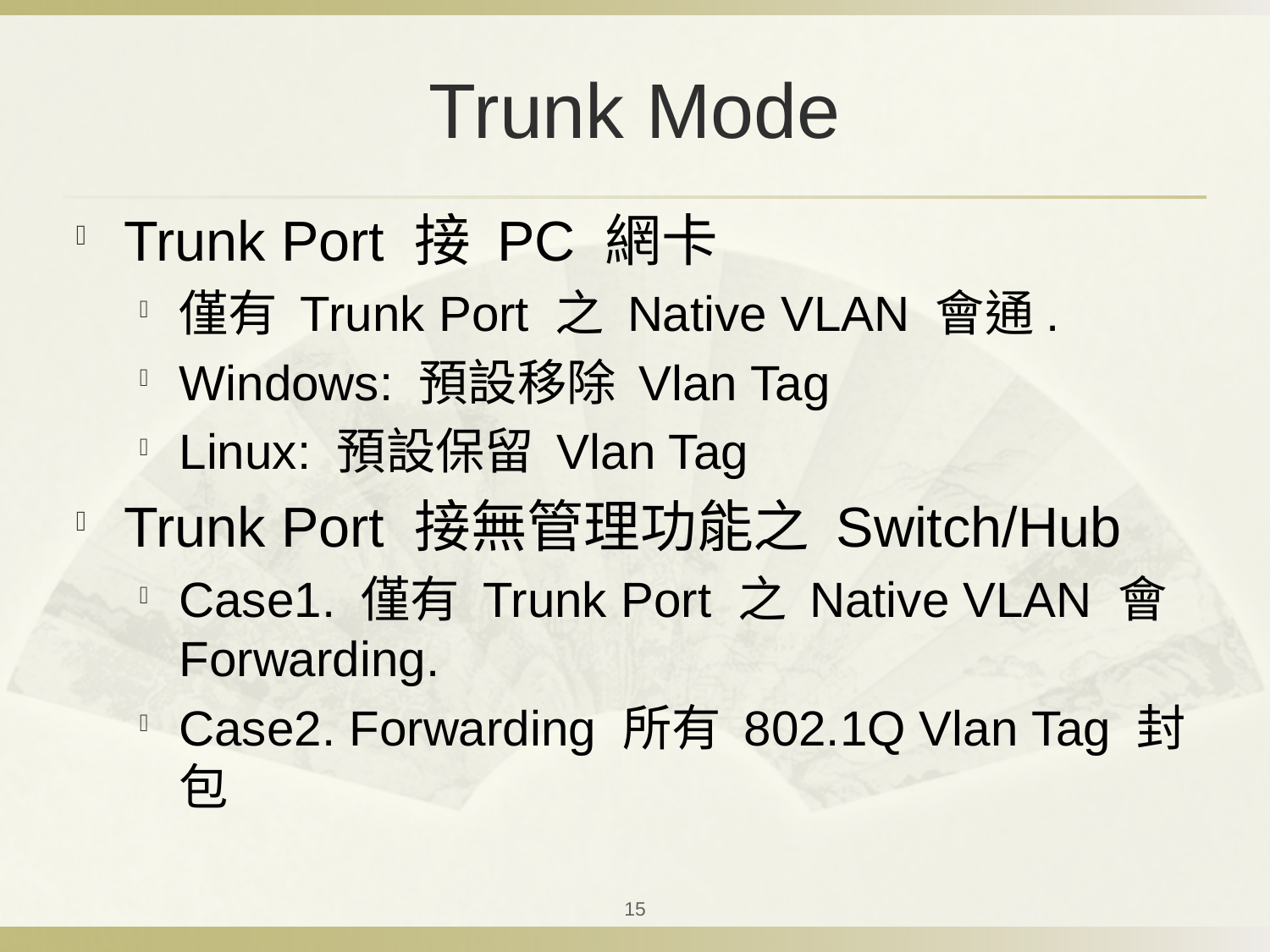

# Trunk Mode
Trunk Port 接 PC 網卡
僅有 Trunk Port 之 Native VLAN 會通.
Windows: 預設移除 Vlan Tag
Linux: 預設保留 Vlan Tag
Trunk Port 接無管理功能之 Switch/Hub
Case1. 僅有 Trunk Port 之 Native VLAN 會Forwarding.
Case2. Forwarding 所有 802.1Q Vlan Tag 封包
15